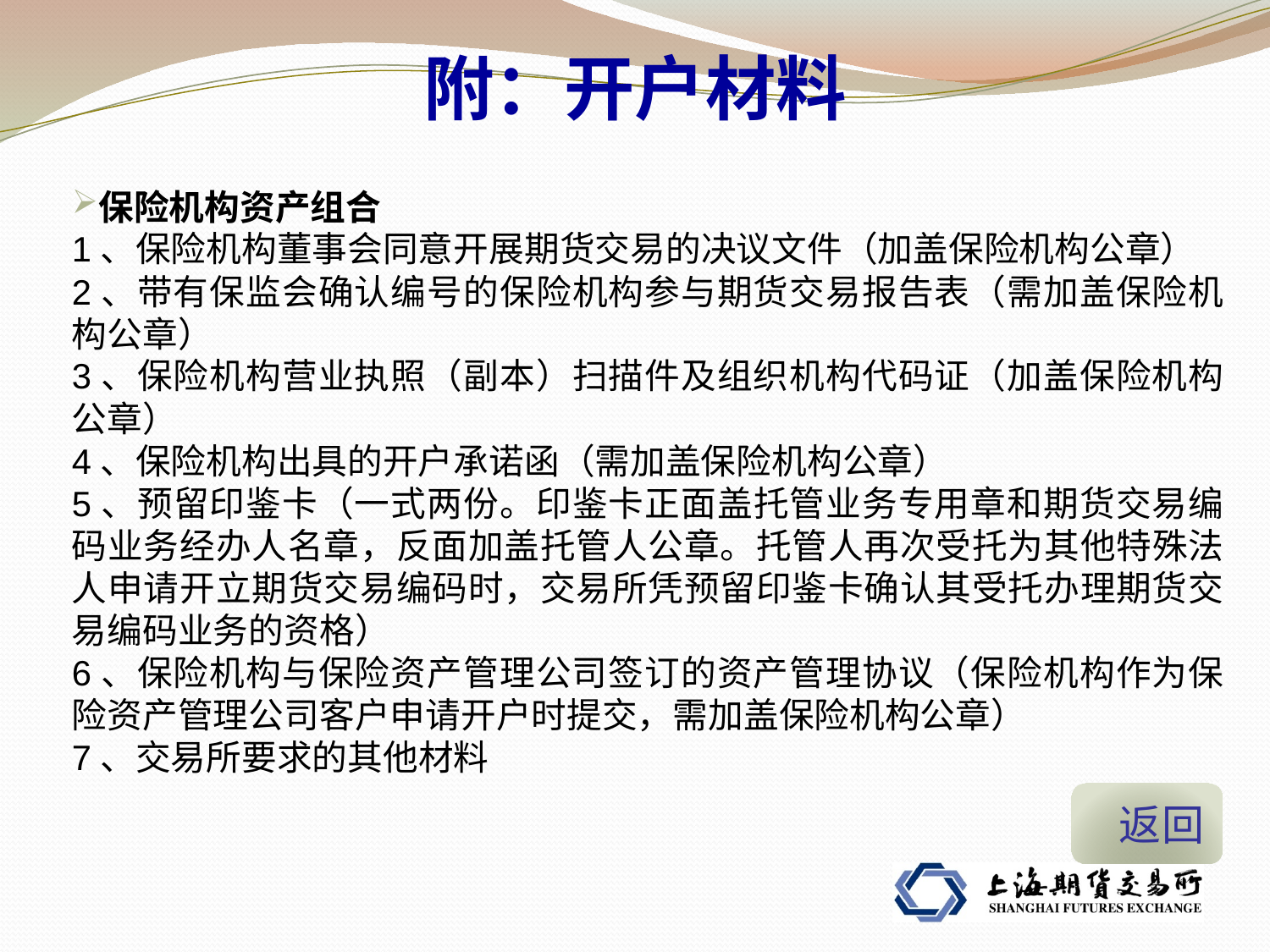

附：开户材料
保险机构资产组合
1、保险机构董事会同意开展期货交易的决议文件（加盖保险机构公章）
2、带有保监会确认编号的保险机构参与期货交易报告表（需加盖保险机构公章）
3、保险机构营业执照（副本）扫描件及组织机构代码证（加盖保险机构公章）
4、保险机构出具的开户承诺函（需加盖保险机构公章）
5、预留印鉴卡（一式两份。印鉴卡正面盖托管业务专用章和期货交易编码业务经办人名章，反面加盖托管人公章。托管人再次受托为其他特殊法人申请开立期货交易编码时，交易所凭预留印鉴卡确认其受托办理期货交易编码业务的资格）
6、保险机构与保险资产管理公司签订的资产管理协议（保险机构作为保险资产管理公司客户申请开户时提交，需加盖保险机构公章）
7、交易所要求的其他材料

  返回